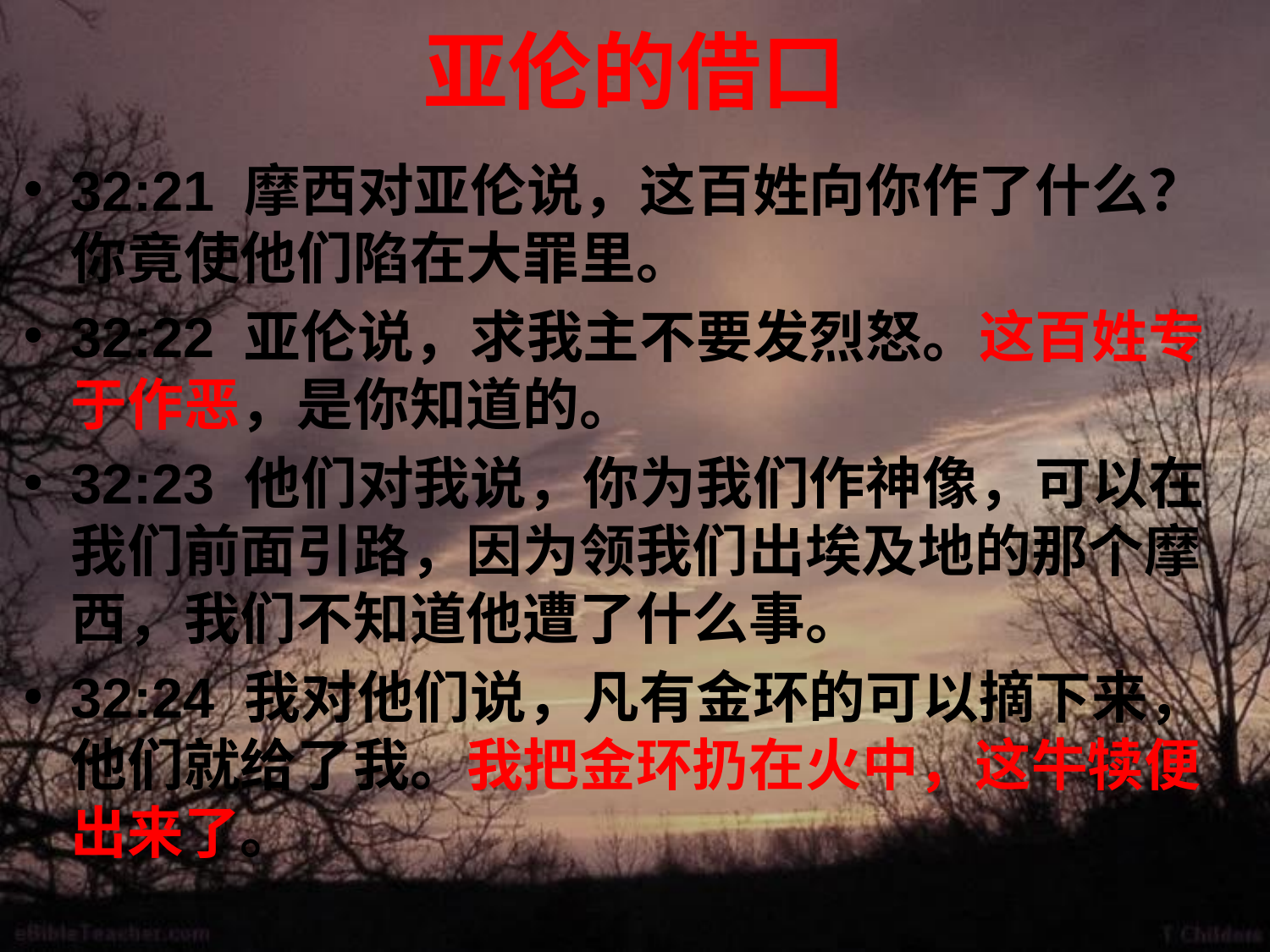

# 亚伦的借口
32:21 摩西对亚伦说，这百姓向你作了什么？你竟使他们陷在大罪里。
32:22 亚伦说，求我主不要发烈怒。这百姓专于作恶，是你知道的。
32:23 他们对我说，你为我们作神像，可以在我们前面引路，因为领我们出埃及地的那个摩西，我们不知道他遭了什么事。
32:24 我对他们说，凡有金环的可以摘下来，他们就给了我。我把金环扔在火中，这牛犊便出来了。